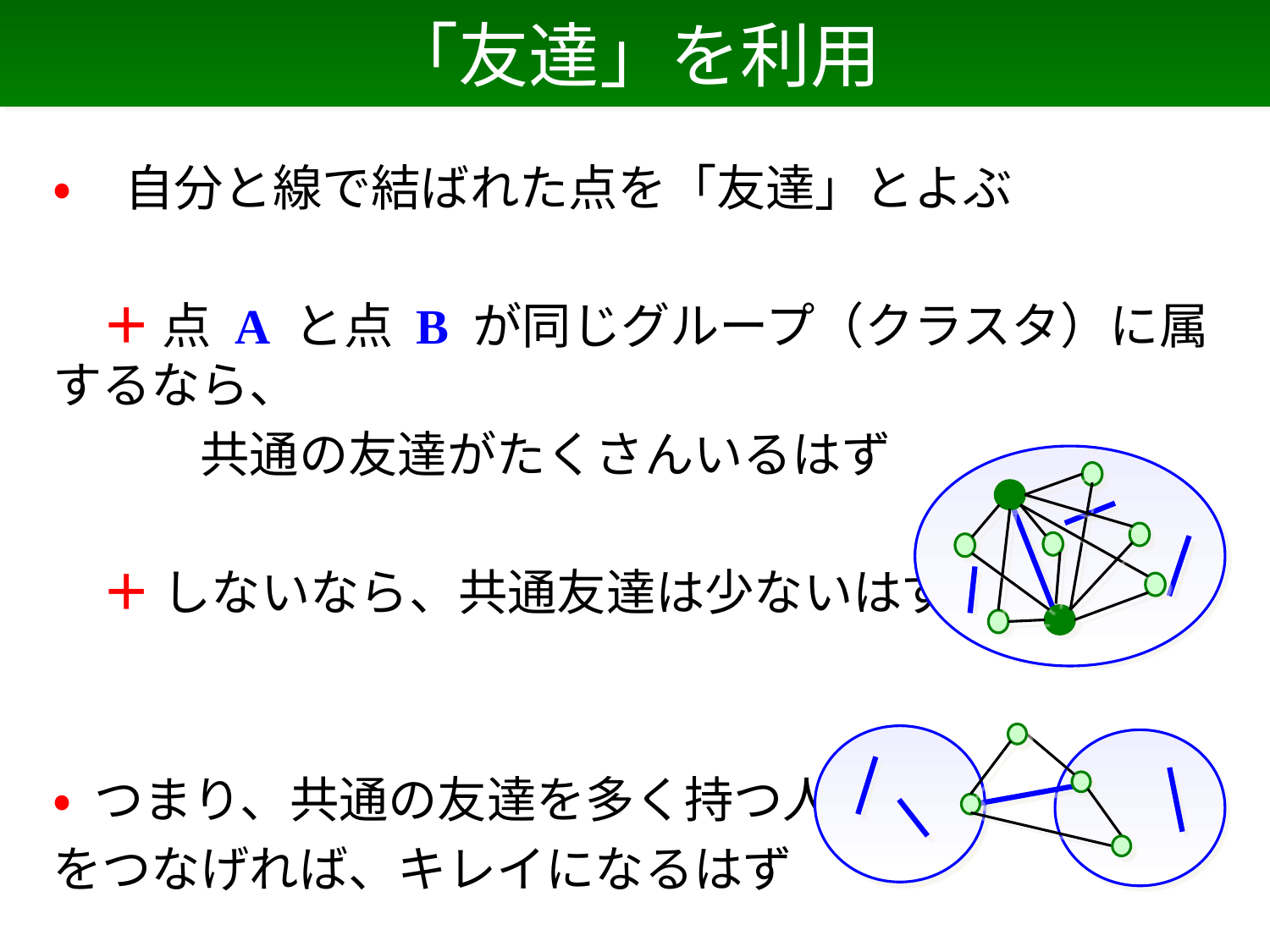

# 「友達」を利用
• 自分と線で結ばれた点を「友達」とよぶ

　＋ 点 A と点 B が同じグループ（クラスタ）に属するなら、
　　　共通の友達がたくさんいるはず

　＋ しないなら、共通友達は少ないはず

• つまり、共通の友達を多く持つ人
をつなげれば、キレイになるはず